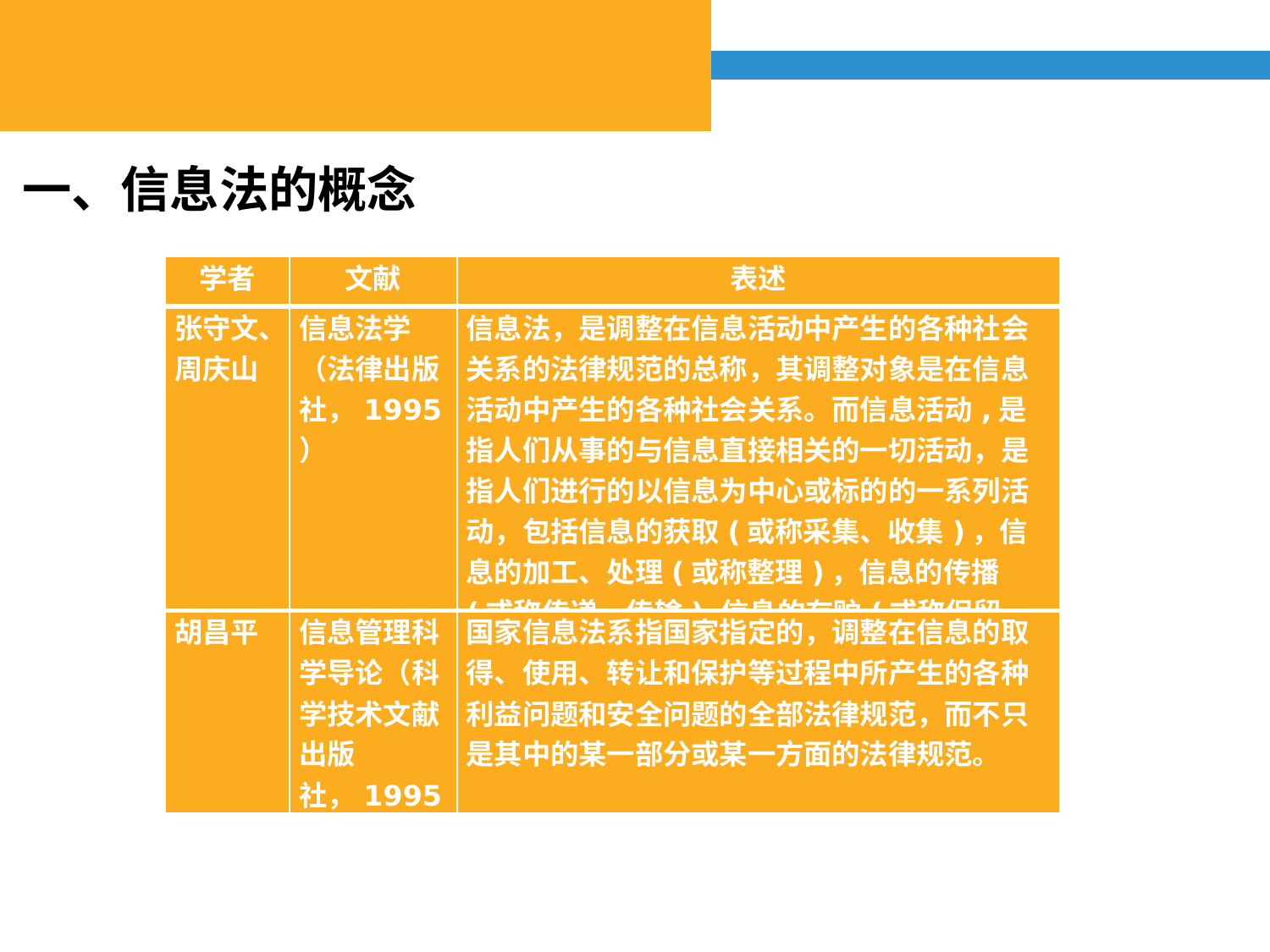

一、信息法的概念
| 学者 | 文献 | 表述 |
| --- | --- | --- |
| 张守文、周庆山 | 信息法学（法律出版社，1995） | 信息法，是调整在信息活动中产生的各种社会关系的法律规范的总称，其调整对象是在信息活动中产生的各种社会关系。而信息活动,是指人们从事的与信息直接相关的一切活动，是指人们进行的以信息为中心或标的的一系列活动，包括信息的获取(或称采集、收集)，信息的加工、处理(或称整理)，信息的传播(或称传递、传输),信息的存贮(或称保留、储存)等各类活动。 |
| 胡昌平 | 信息管理科学导论（科学技术文献出版社，1995） | 国家信息法系指国家指定的，调整在信息的取得、使用、转让和保护等过程中所产生的各种利益问题和安全问题的全部法律规范，而不只是其中的某一部分或某一方面的法律规范。 |